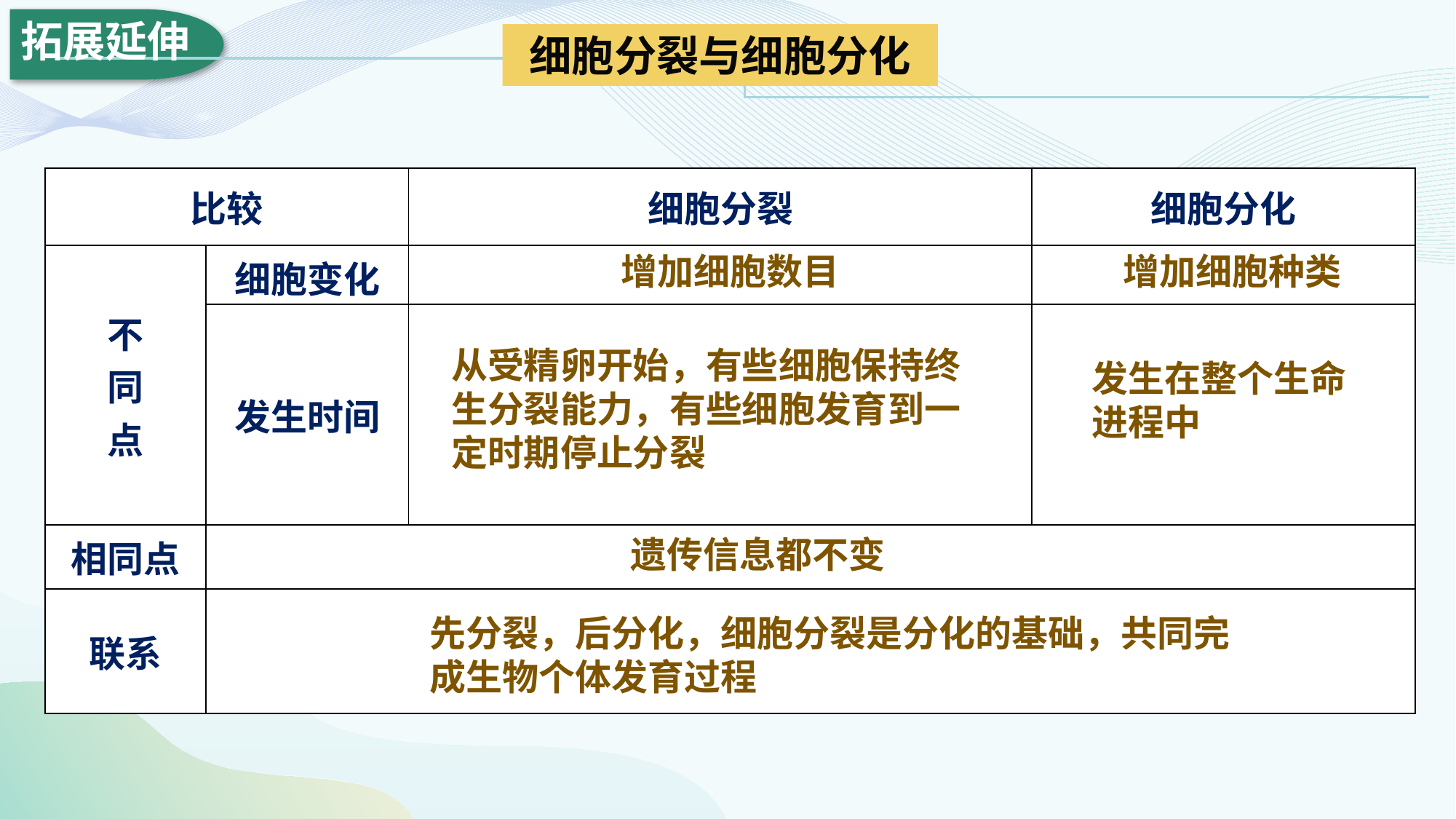

细胞分裂与细胞分化
| 比较 |  | 细胞分裂 | 细胞分化 |
| --- | --- | --- | --- |
| 不 同 点 | 细胞变化 |  |  |
|  | 发生时间 |  |  |
| 相同点 |  |  |  |
| 联系 |  |  |  |
增加细胞种类
增加细胞数目
从受精卵开始，有些细胞保持终生分裂能力，有些细胞发育到一定时期停止分裂
发生在整个生命进程中
遗传信息都不变
先分裂，后分化，细胞分裂是分化的基础，共同完成生物个体发育过程